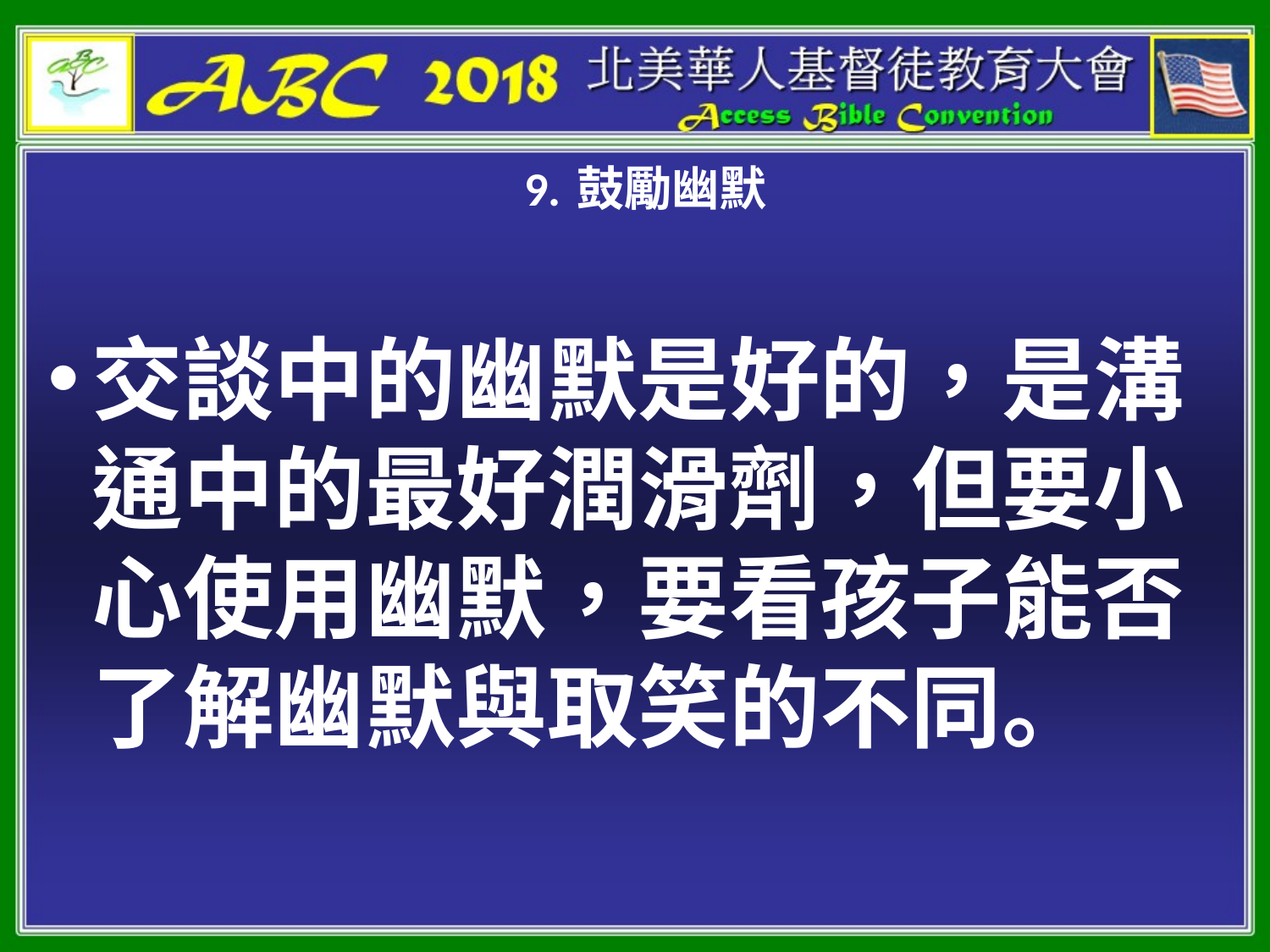

# 9. 鼓勵幽默
交談中的幽默是好的，是溝通中的最好潤滑劑，但要小心使用幽默，要看孩子能否了解幽默與取笑的不同。